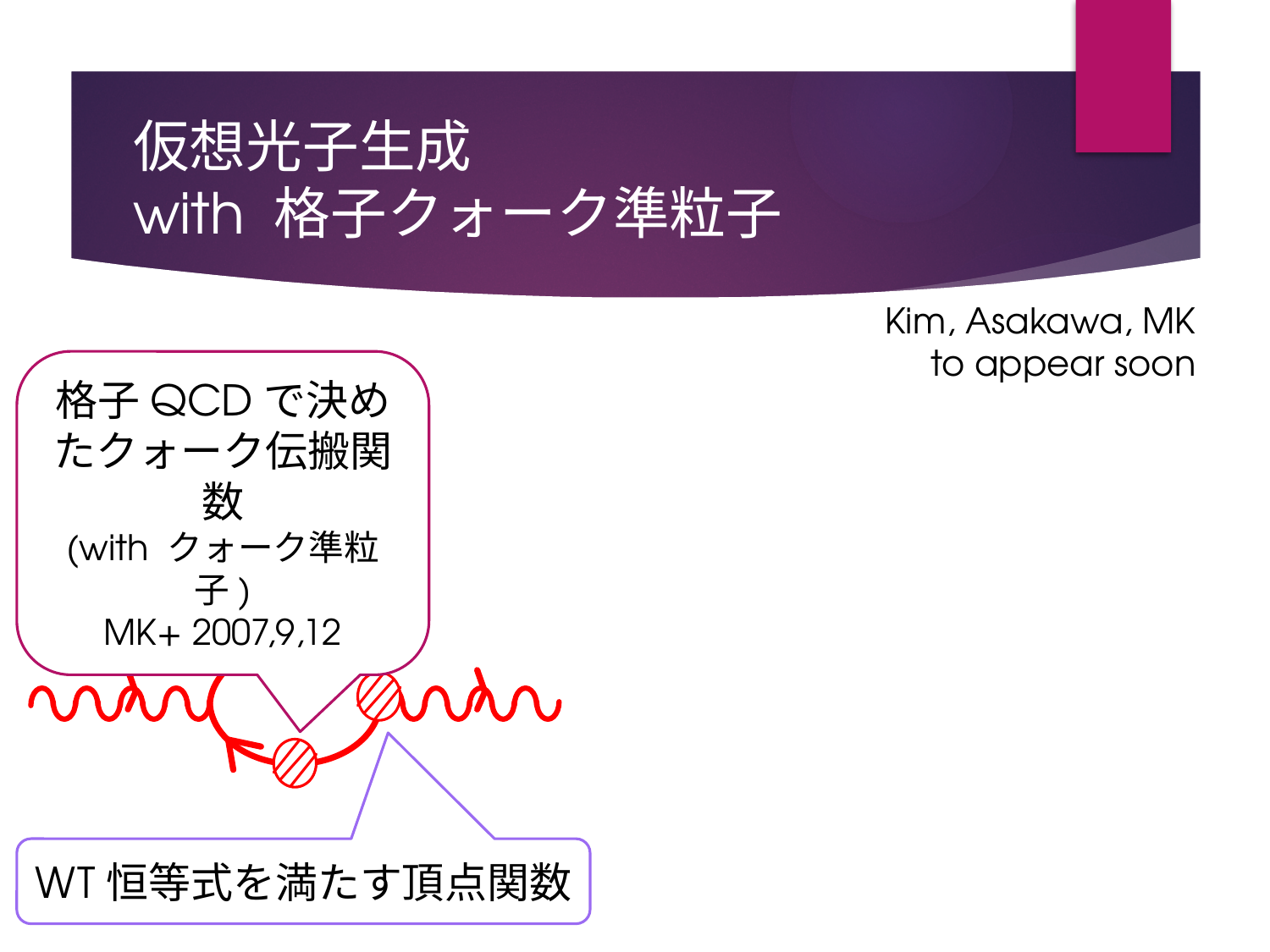

# 仮想光子生成 with 格子クォーク準粒子
Kim, Asakawa, MK
to appear soon
格子QCDで決めたクォーク伝搬関数
(with クォーク準粒子)
MK+ 2007,9,12

WT恒等式を満たす頂点関数